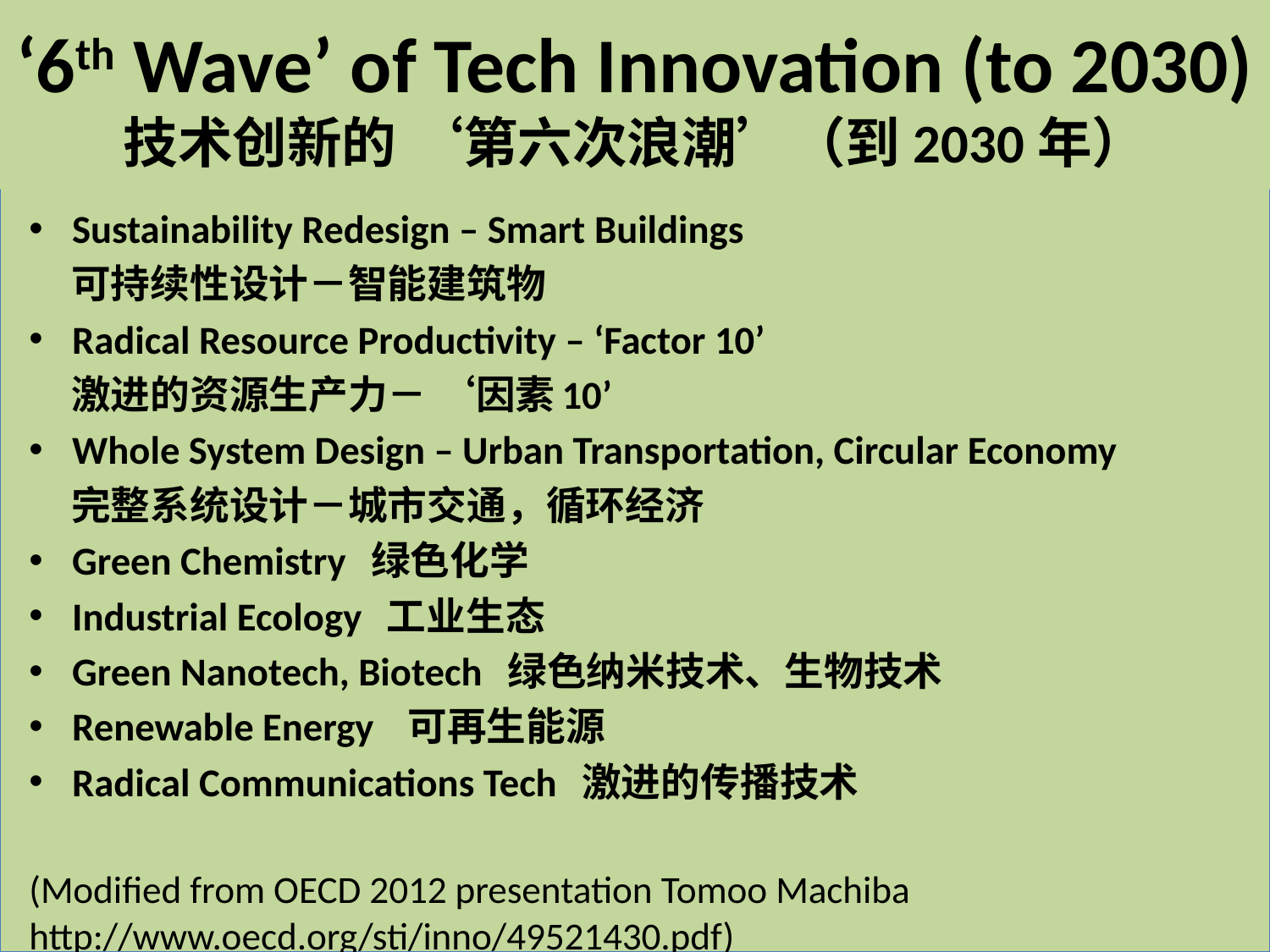

# ‘6th Wave’ of Tech Innovation (to 2030) 技术创新的 ‘第六次浪潮’（到2030年）
Sustainability Redesign – Smart Buildings
    可持续性设计－智能建筑物
Radical Resource Productivity – ‘Factor 10’
    激进的资源生产力－ ‘因素10’
Whole System Design – Urban Transportation, Circular Economy
    完整系统设计－城市交通，循环经济
Green Chemistry  绿色化学
Industrial Ecology  工业生态
Green Nanotech, Biotech  绿色纳米技术、生物技术
Renewable Energy   可再生能源
Radical Communications Tech  激进的传播技术

(Modified from OECD 2012 presentation Tomoo Machiba  http://www.oecd.org/sti/inno/49521430.pdf)

26